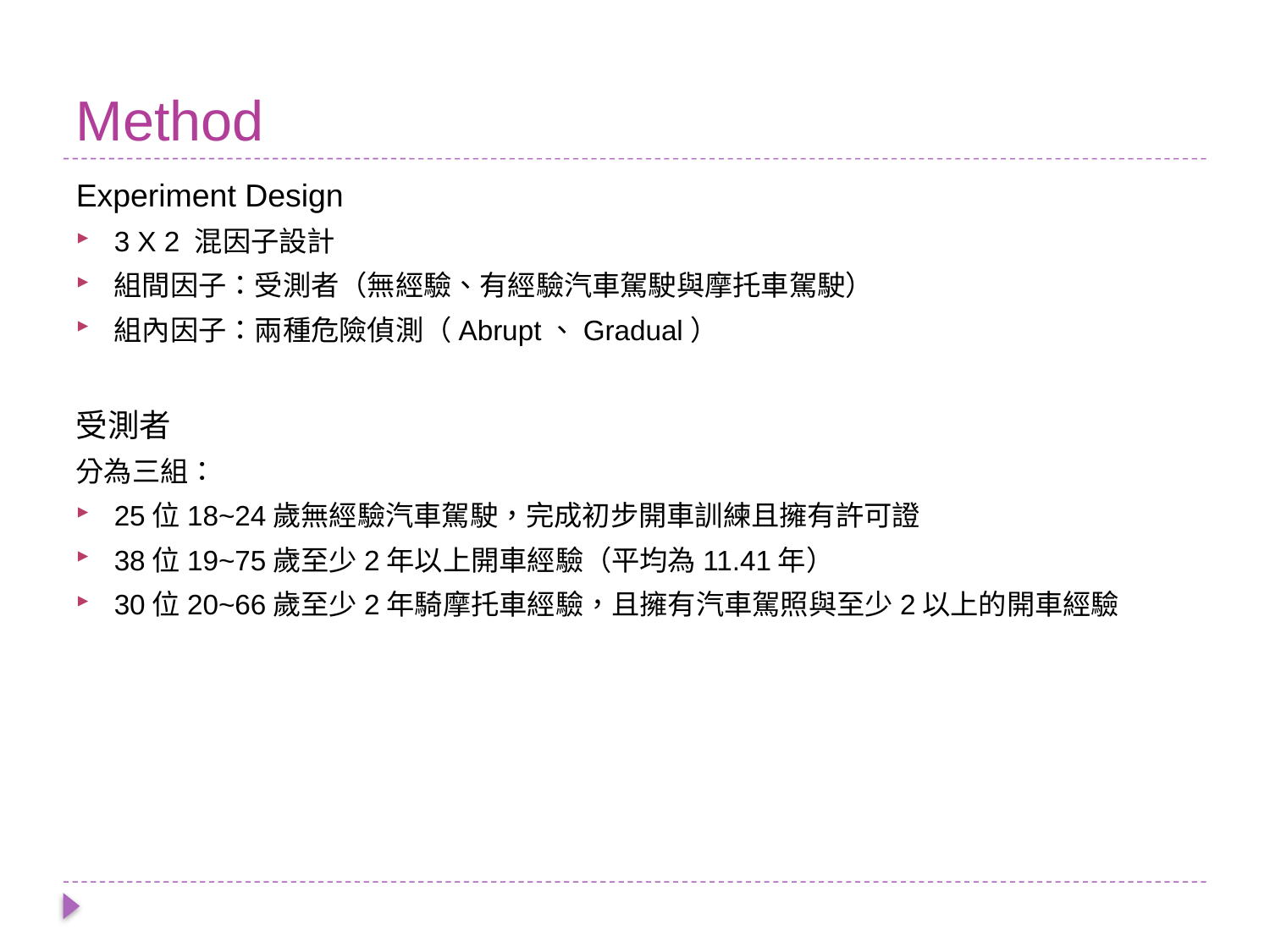

# Method
Experiment Design
3 X 2 混因子設計
組間因子：受測者（無經驗、有經驗汽車駕駛與摩托車駕駛）
組內因子：兩種危險偵測（Abrupt、Gradual）

受測者
分為三組：
25位18~24歲無經驗汽車駕駛，完成初步開車訓練且擁有許可證
38位19~75歲至少2年以上開車經驗（平均為11.41年）
30位20~66歲至少2年騎摩托車經驗，且擁有汽車駕照與至少2以上的開車經驗